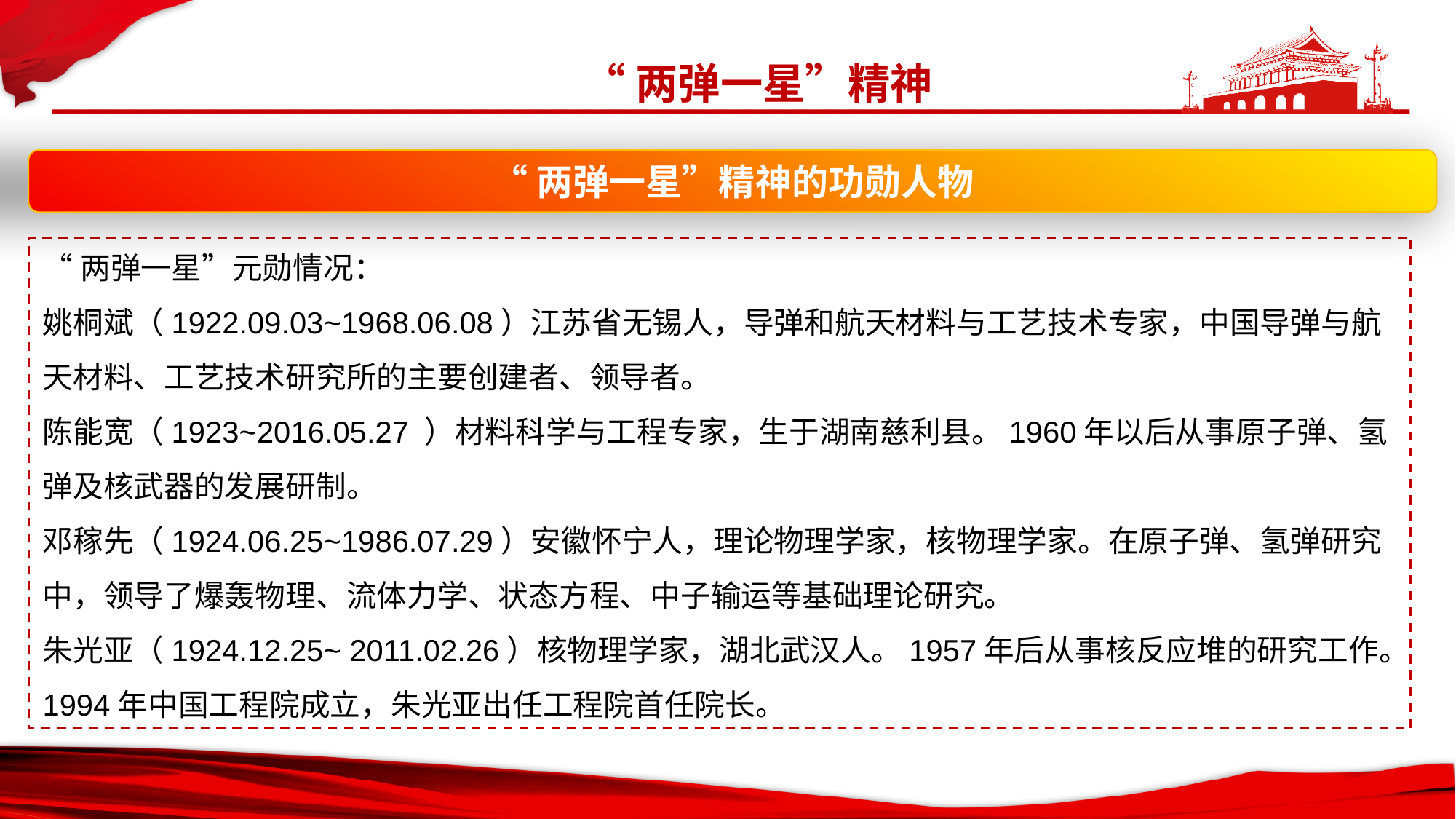

“两弹一星”精神
“两弹一星”精神的功勋人物
“两弹一星”元勋情况：
姚桐斌（1922.09.03~1968.06.08）江苏省无锡人，导弹和航天材料与工艺技术专家，中国导弹与航天材料、工艺技术研究所的主要创建者、领导者。
陈能宽（1923~2016.05.27 ）材料科学与工程专家，生于湖南慈利县。1960年以后从事原子弹、氢弹及核武器的发展研制。
邓稼先（1924.06.25~1986.07.29）安徽怀宁人，理论物理学家，核物理学家。在原子弹、氢弹研究中，领导了爆轰物理、流体力学、状态方程、中子输运等基础理论研究。
朱光亚（1924.12.25~ 2011.02.26）核物理学家，湖北武汉人。1957年后从事核反应堆的研究工作。1994年中国工程院成立，朱光亚出任工程院首任院长。